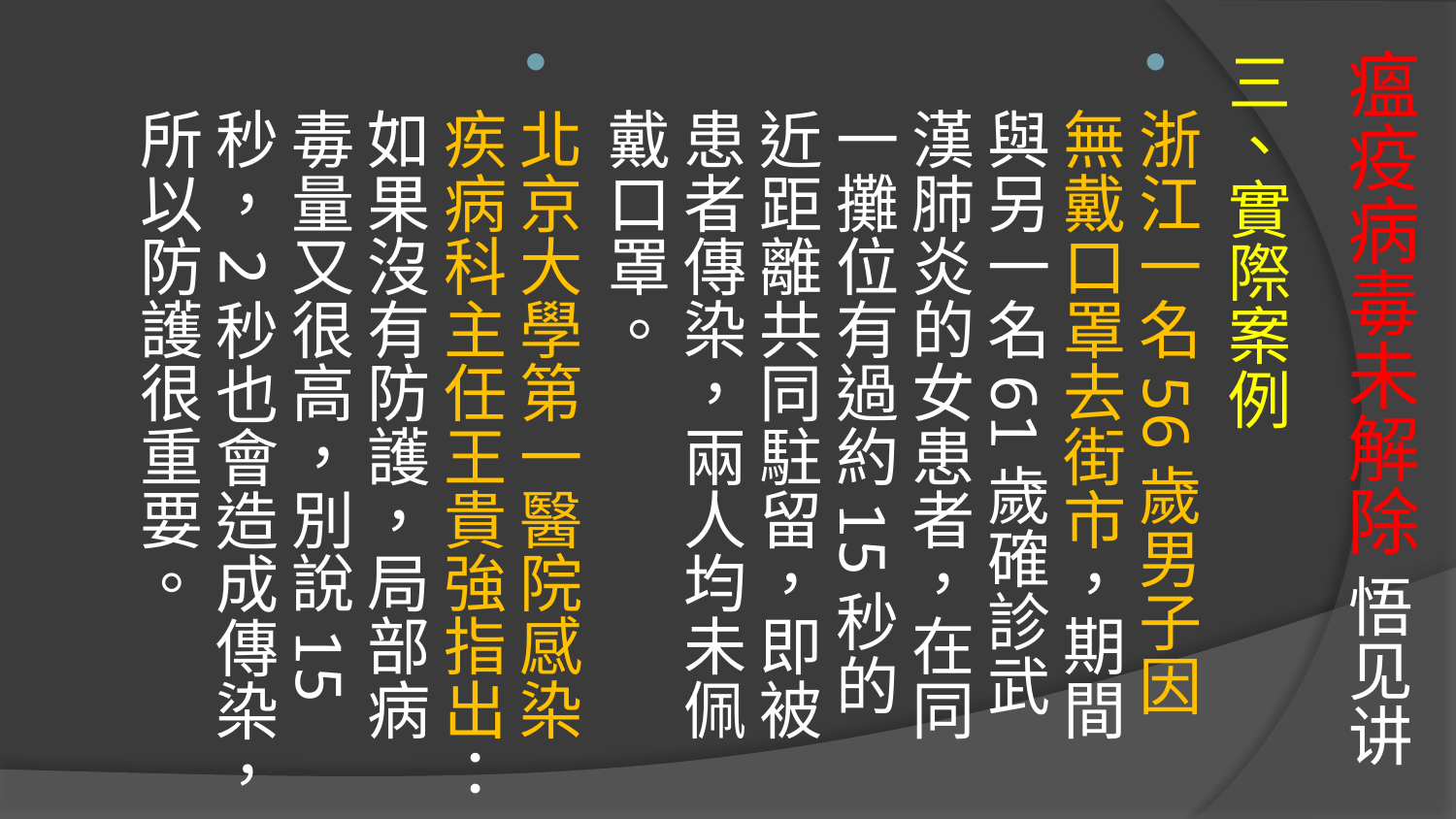

# 瘟疫病毒未解除 悟见讲
三、實際案例
浙江一名56歲男子因無戴口罩去街市，期間與另一名61歲確診武漢肺炎的女患者，在同一攤位有過約15秒的近距離共同駐留，即被患者傳染，兩人均未佩戴口罩。
北京大學第一醫院感染疾病科主任王貴強指出：如果沒有防護，局部病毒量又很高，別說15秒，2秒也會造成傳染，所以防護很重要。